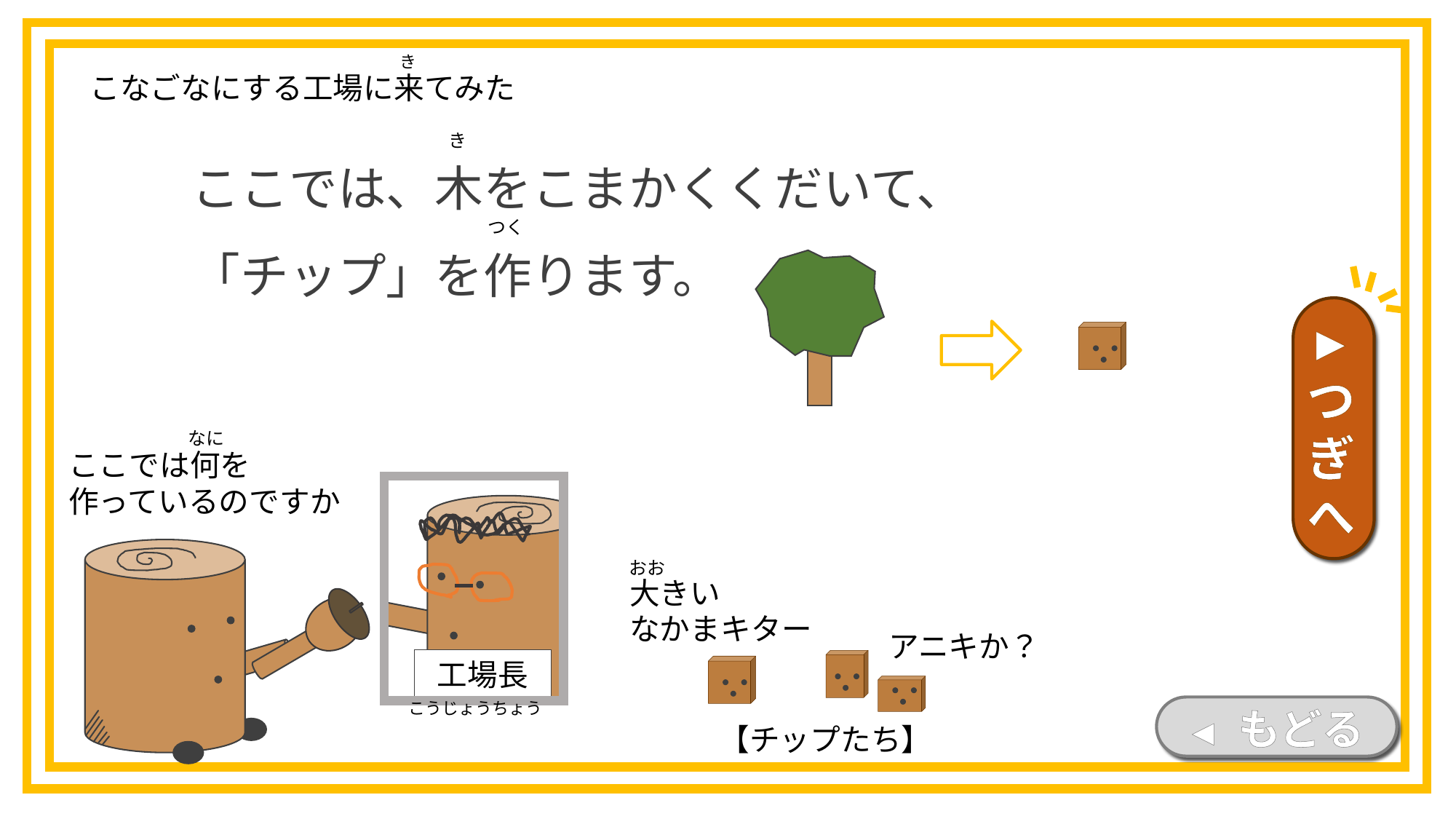

き
こなごなにする工場に来てみた
ここでは、木をこまかくくだいて、
「チップ」を作ります。
き
つく

►つぎへ

なに
ここでは何を
作っているのですか

工場長

こうじょうちょう

おお
大きい
なかまキター
アニキか？

◄ もどる

【チップたち】